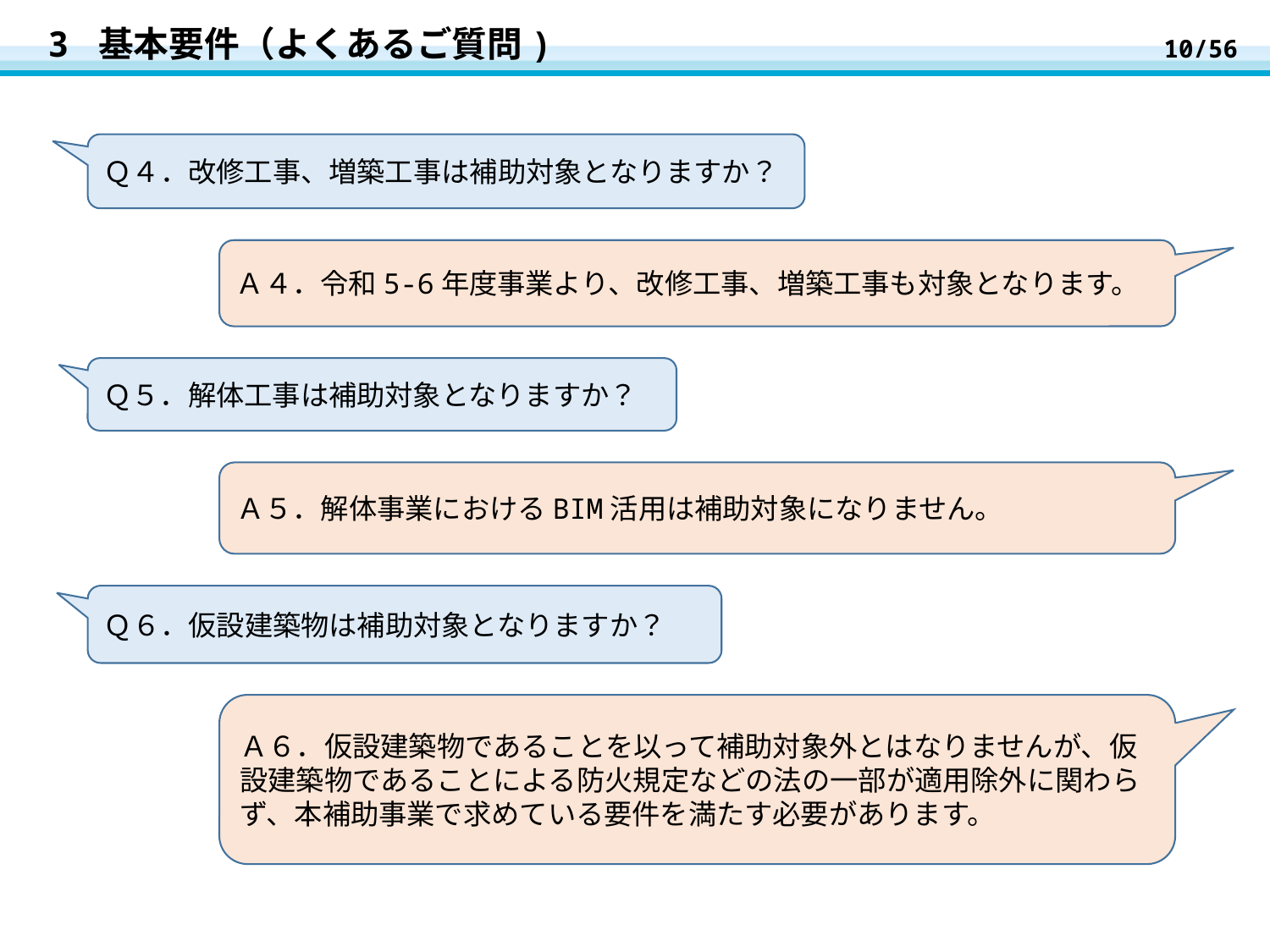

10/56
# 3 基本要件（よくあるご質問)
Ｑ４．改修工事、増築工事は補助対象となりますか？
Ａ４．令和5-6年度事業より、改修工事、増築工事も対象となります。
Ｑ５．解体工事は補助対象となりますか？
Ａ５．解体事業におけるBIM活用は補助対象になりません。
Ｑ６．仮設建築物は補助対象となりますか？
Ａ６．仮設建築物であることを以って補助対象外とはなりませんが、仮設建築物であることによる防火規定などの法の一部が適用除外に関わらず、本補助事業で求めている要件を満たす必要があります。